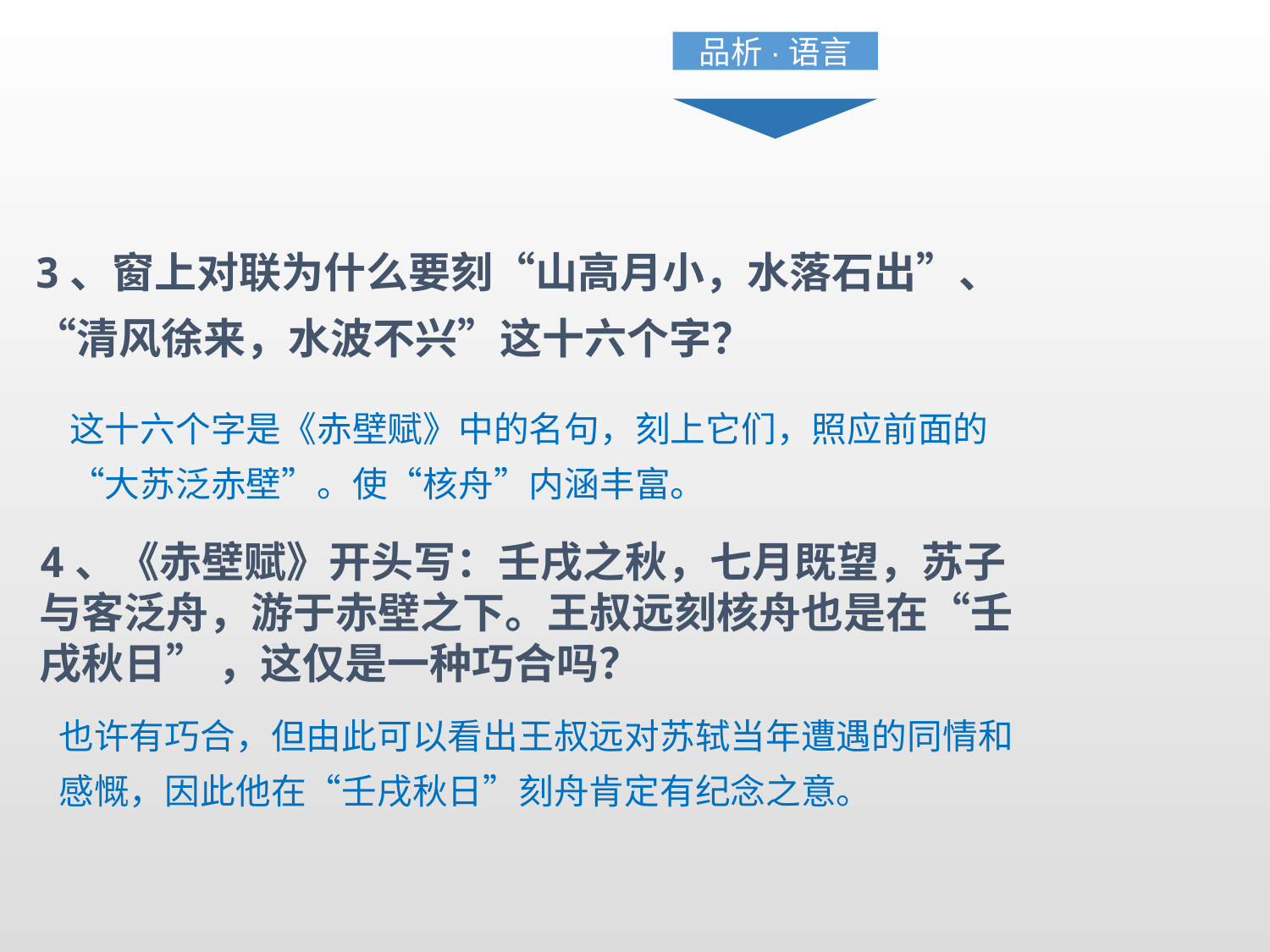

品析·语言

3、窗上对联为什么要刻“山高月小，水落石出”、“清风徐来，水波不兴”这十六个字？
这十六个字是《赤壁赋》中的名句，刻上它们，照应前面的“大苏泛赤壁”。使“核舟”内涵丰富。
4、《赤壁赋》开头写：壬戌之秋，七月既望，苏子与客泛舟，游于赤壁之下。王叔远刻核舟也是在“壬戌秋日” ，这仅是一种巧合吗？
也许有巧合，但由此可以看出王叔远对苏轼当年遭遇的同情和感慨，因此他在“壬戌秋日”刻舟肯定有纪念之意。